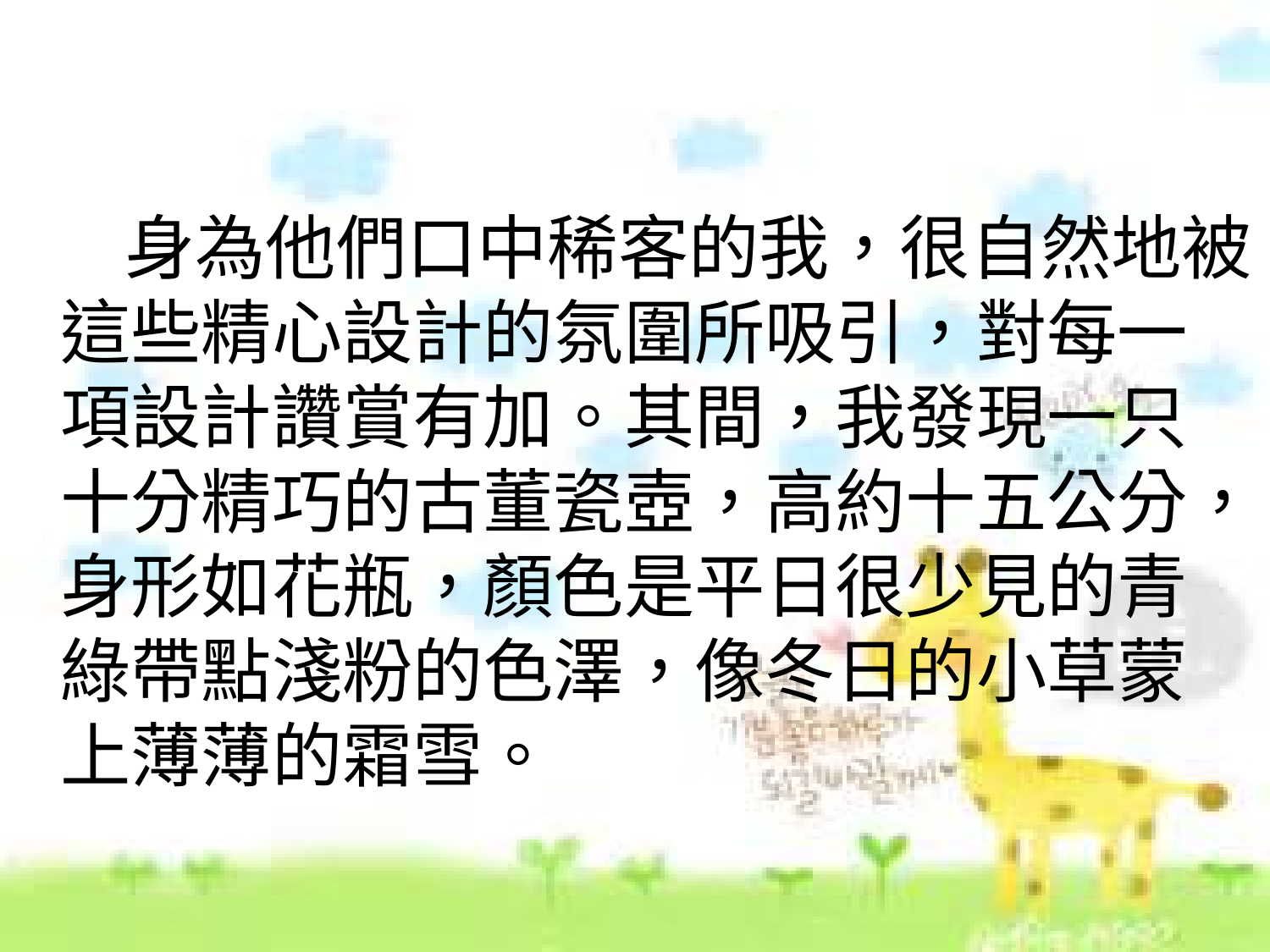

身為他們口中稀客的我，很自然地被這些精心設計的氛圍所吸引，對每一項設計讚賞有加。其間，我發現一只十分精巧的古董瓷壺，高約十五公分，身形如花瓶，顏色是平日很少見的青綠帶點淺粉的色澤，像冬日的小草蒙上薄薄的霜雪。